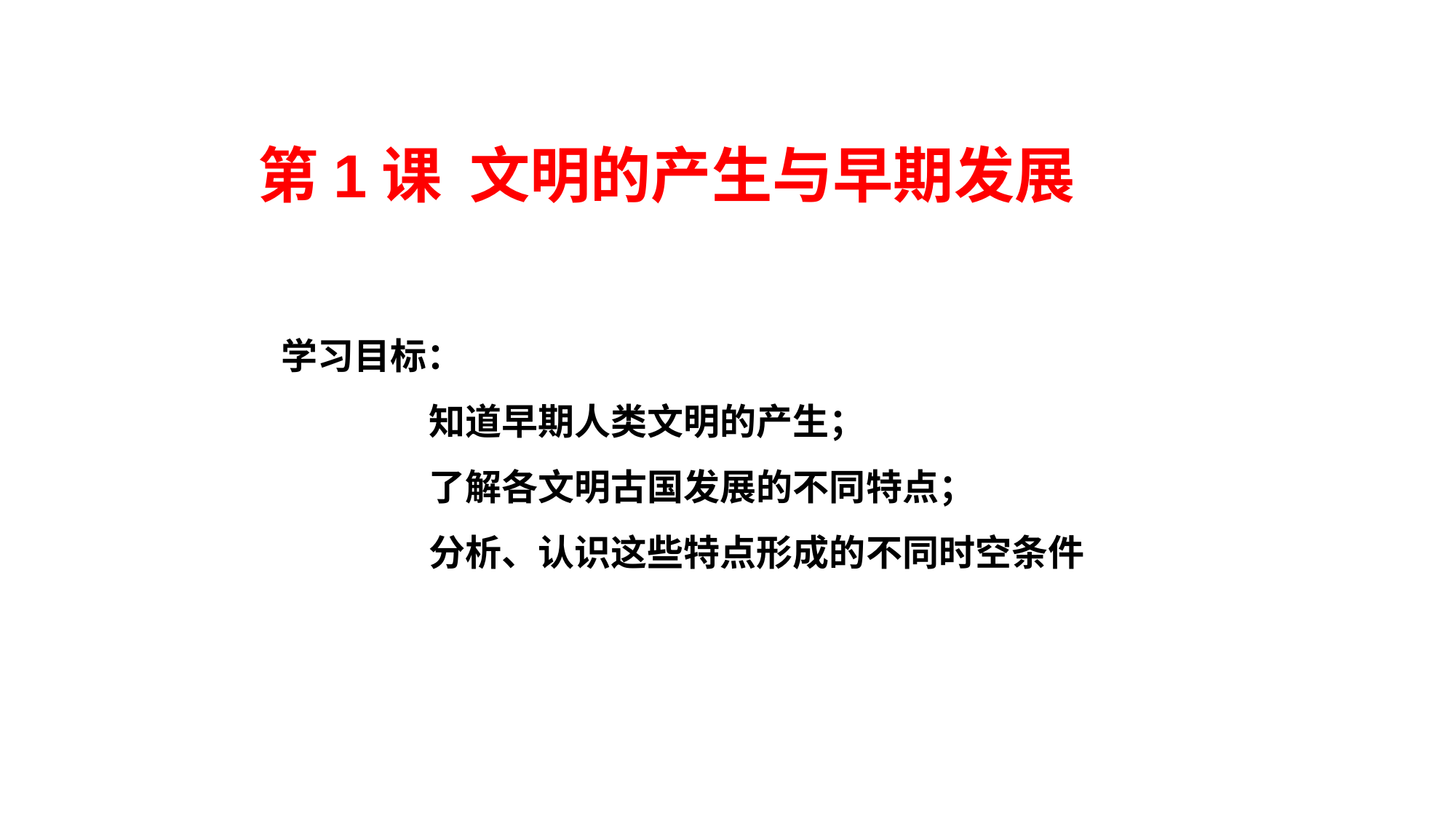

第1课  文明的产生与早期发展
学习目标：
                 知道早期人类文明的产生；
                 了解各文明古国发展的不同特点；
                 分析、认识这些特点形成的不同时空条件